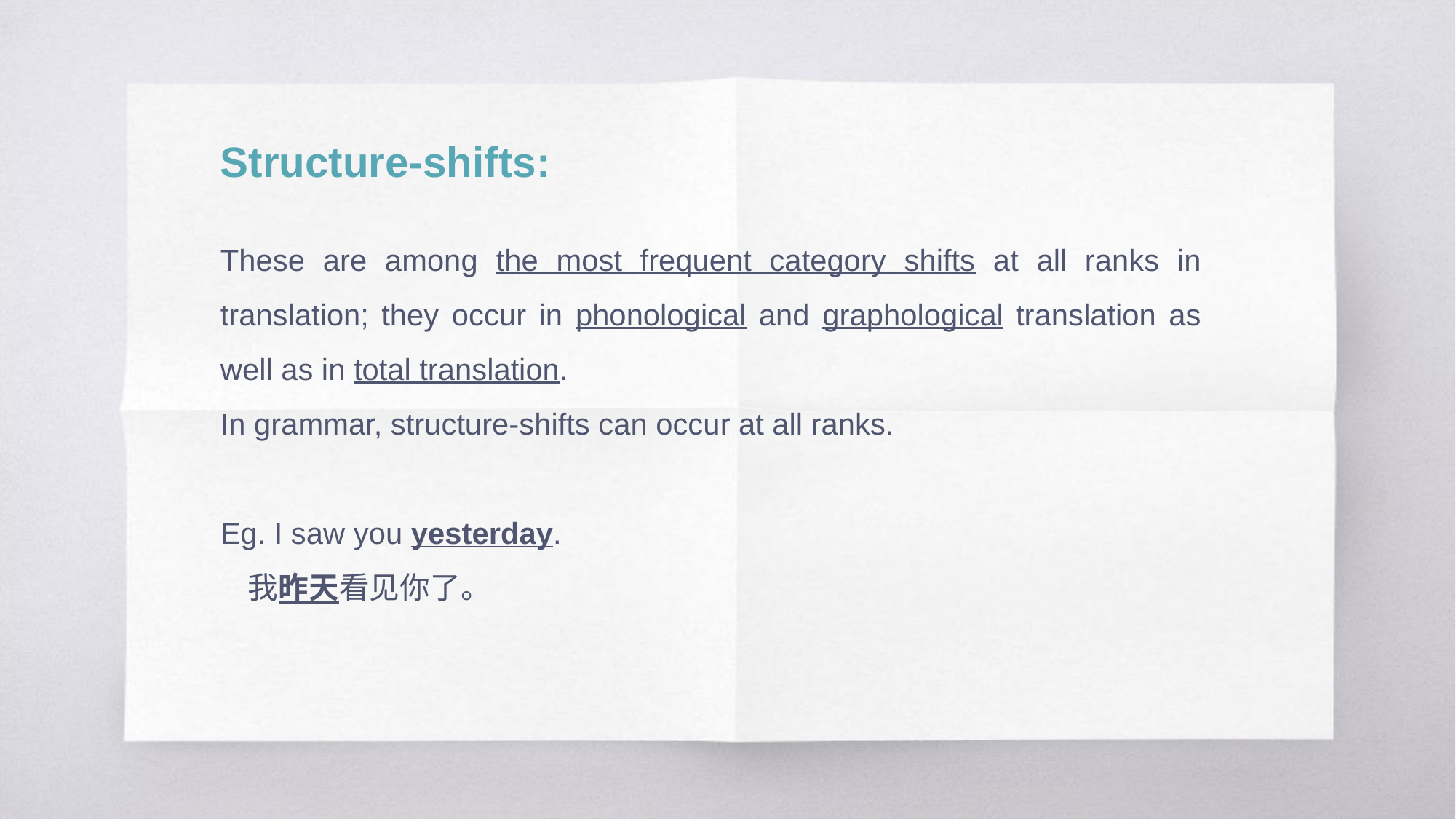

Structure-shifts:

These are among the most frequent category shifts at all ranks in translation; they occur in phonological and graphological translation as well as in total translation.
In grammar, structure-shifts can occur at all ranks.

Eg. I saw you yesterday.
   我昨天看见你了。